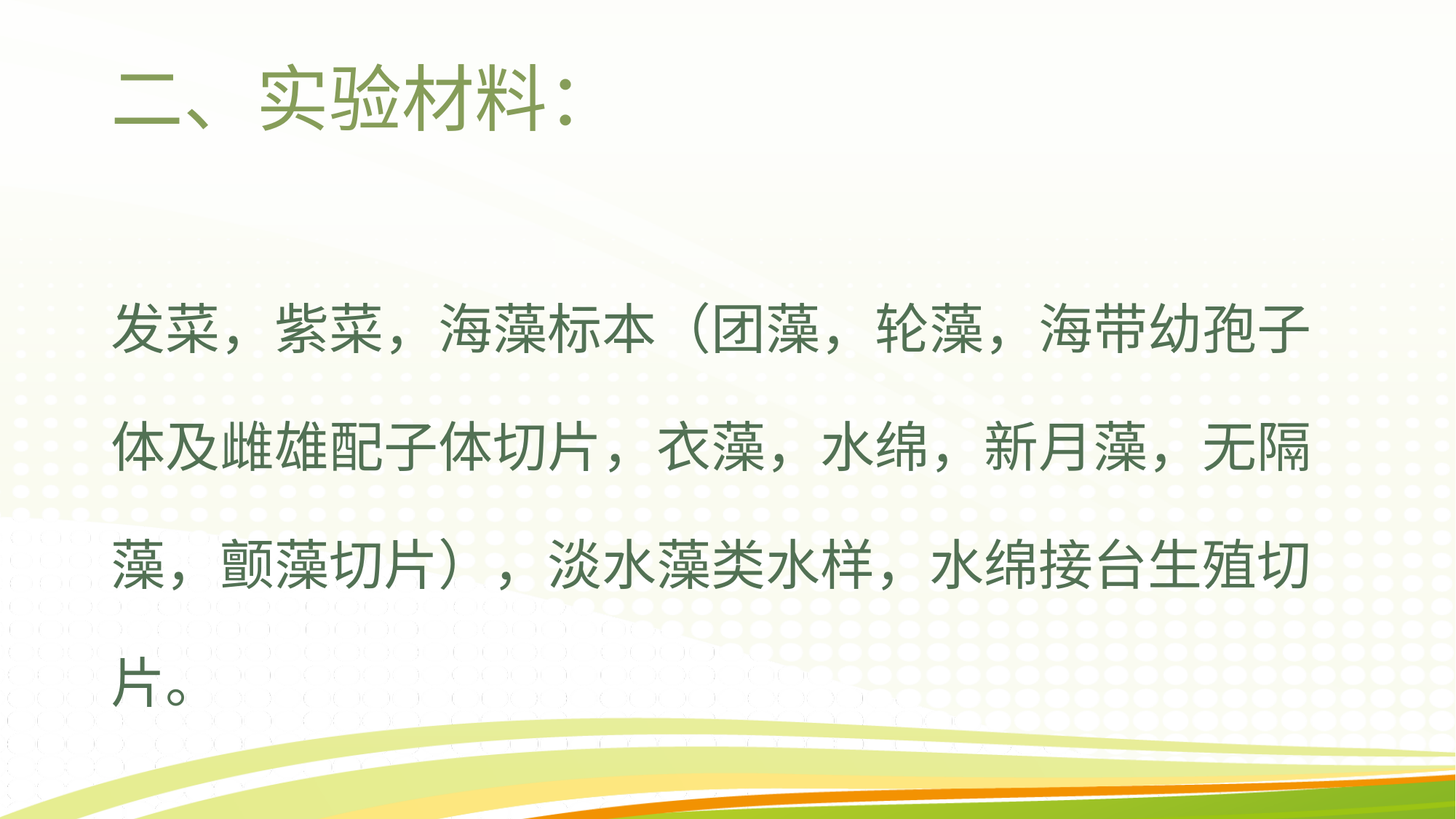

# 二、实验材料：

发菜，紫菜，海藻标本（团藻，轮藻，海带幼孢子体及雌雄配子体切片，衣藻，水绵，新月藻，无隔藻，颤藻切片），淡水藻类水样，水绵接台生殖切片。